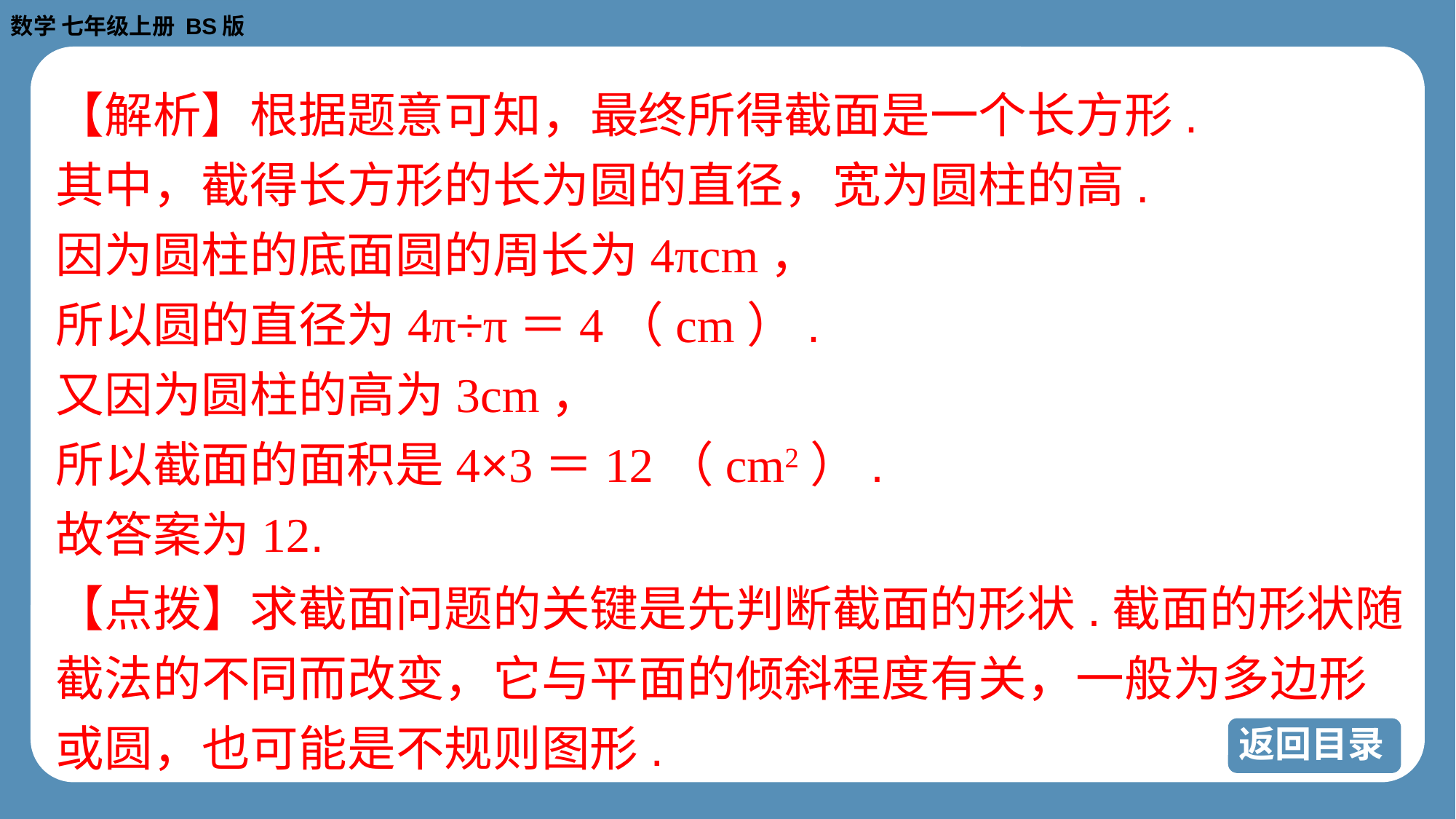

【解析】根据题意可知，最终所得截面是一个长方形.
其中，截得长方形的长为圆的直径，宽为圆柱的高.
因为圆柱的底面圆的周长为4πcm，
所以圆的直径为4π÷π＝4（cm）.
又因为圆柱的高为3cm，
所以截面的面积是4×3＝12（cm2）.
故答案为12.
【点拨】求截面问题的关键是先判断截面的形状.截面的形状随
截法的不同而改变，它与平面的倾斜程度有关，一般为多边形
或圆，也可能是不规则图形.